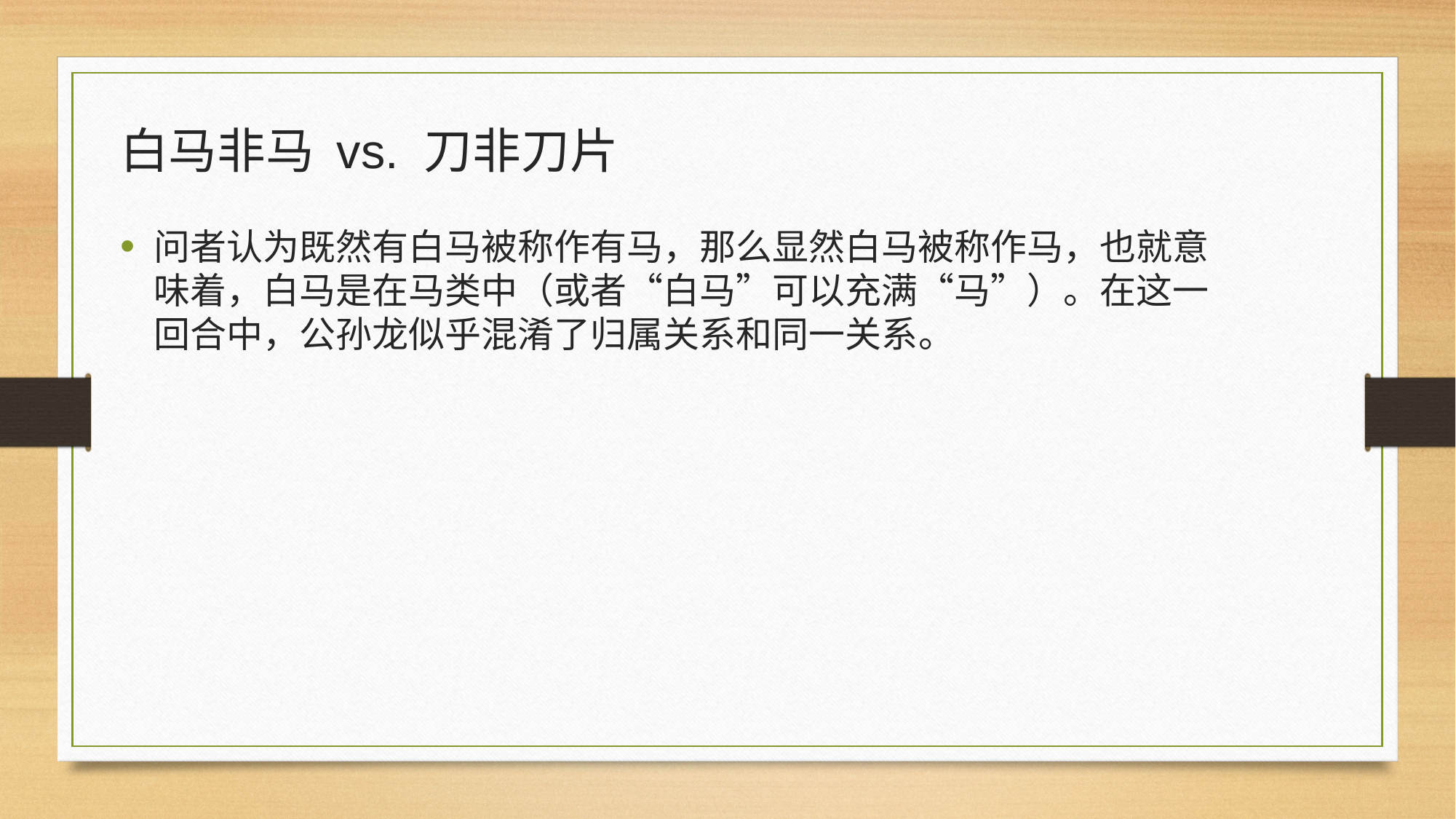

白马非马 vs. 刀非刀片
问者认为既然有白马被称作有马，那么显然白马被称作马，也就意味着，白马是在马类中（或者“白马”可以充满“马”）。在这一回合中，公孙龙似乎混淆了归属关系和同一关系。